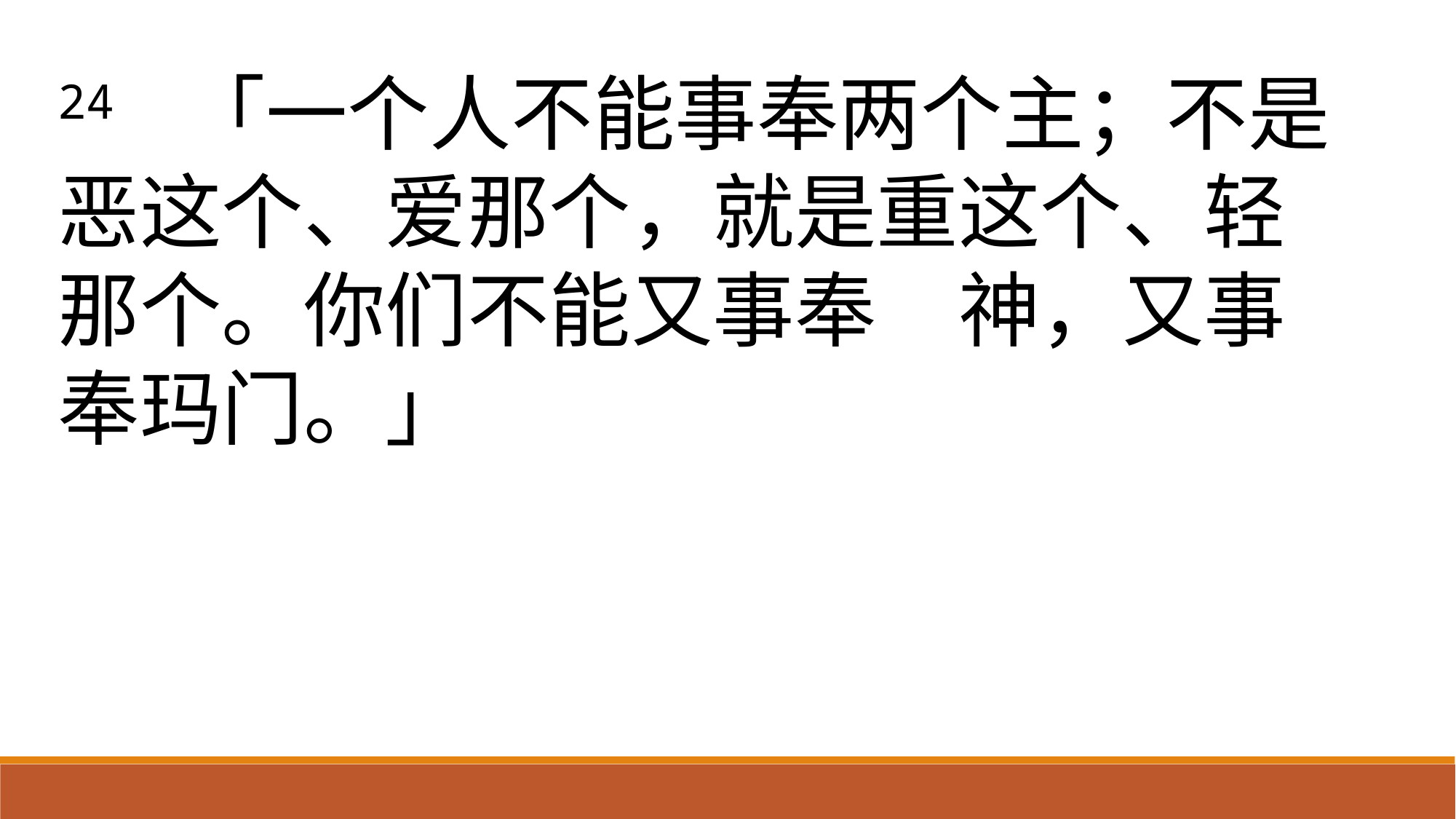

24 「一个人不能事奉两个主；不是恶这个、爱那个，就是重这个、轻那个。你们不能又事奉　神，又事奉玛门。」